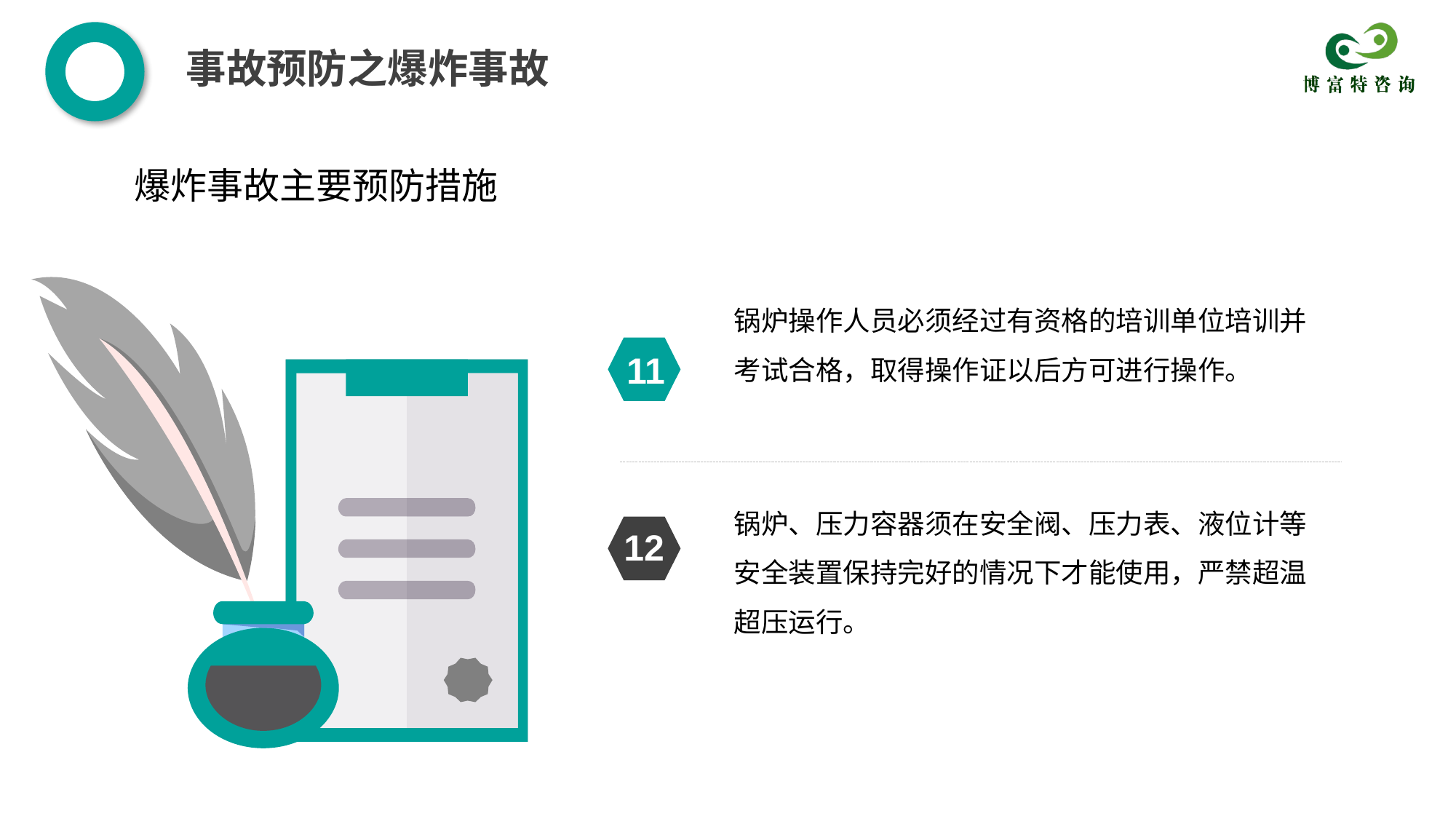

事故预防之爆炸事故
爆炸事故主要预防措施

锅炉操作人员必须经过有资格的培训单位培训并考试合格，取得操作证以后方可进行操作。

11
锅炉、压力容器须在安全阀、压力表、液位计等安全装置保持完好的情况下才能使用，严禁超温超压运行。

12